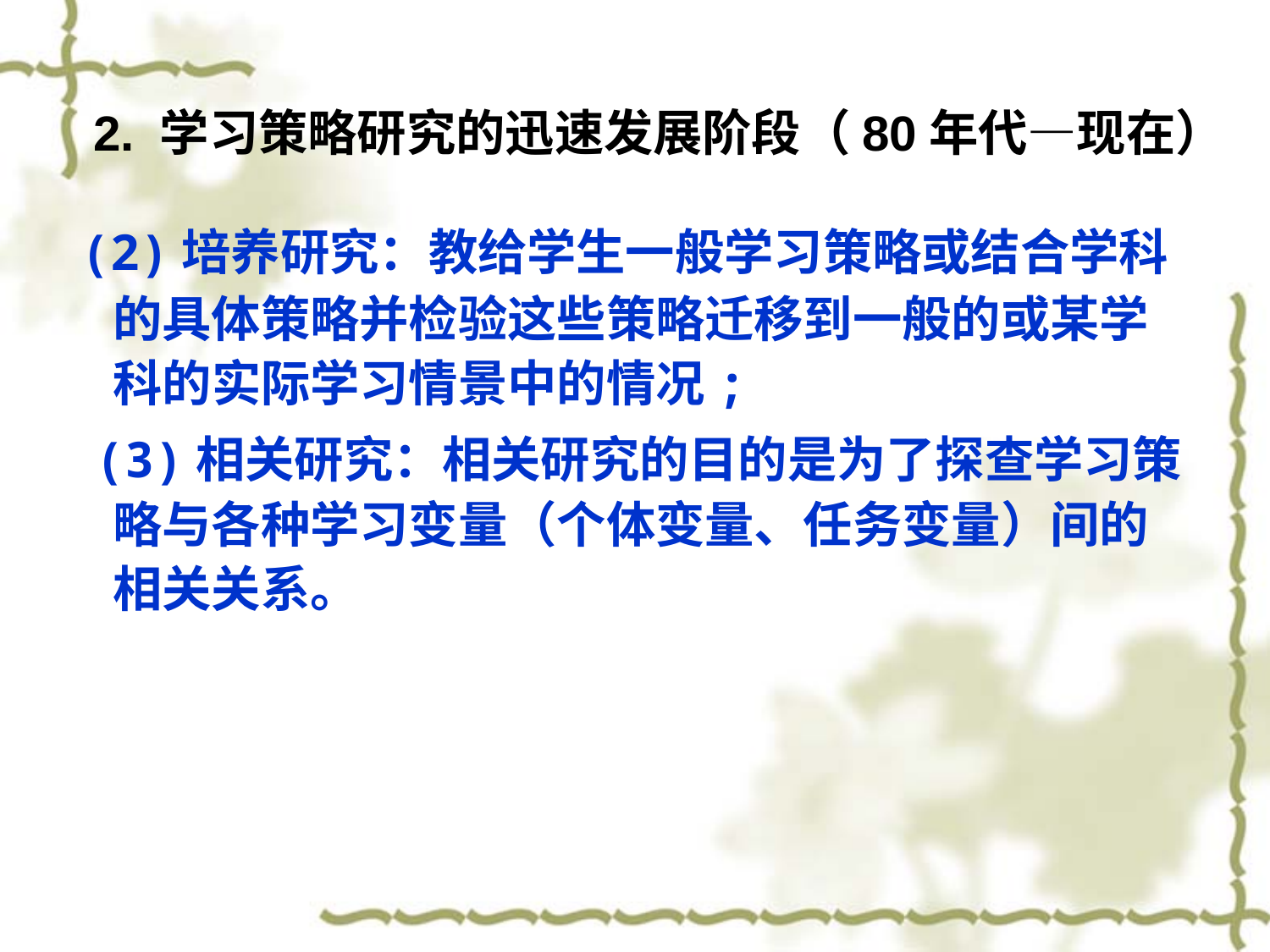

2. 学习策略研究的迅速发展阶段（80年代—现在）
 (2)培养研究：教给学生一般学习策略或结合学科的具体策略并检验这些策略迁移到一般的或某学科的实际学习情景中的情况;
 (3)相关研究：相关研究的目的是为了探查学习策略与各种学习变量（个体变量、任务变量）间的相关关系。